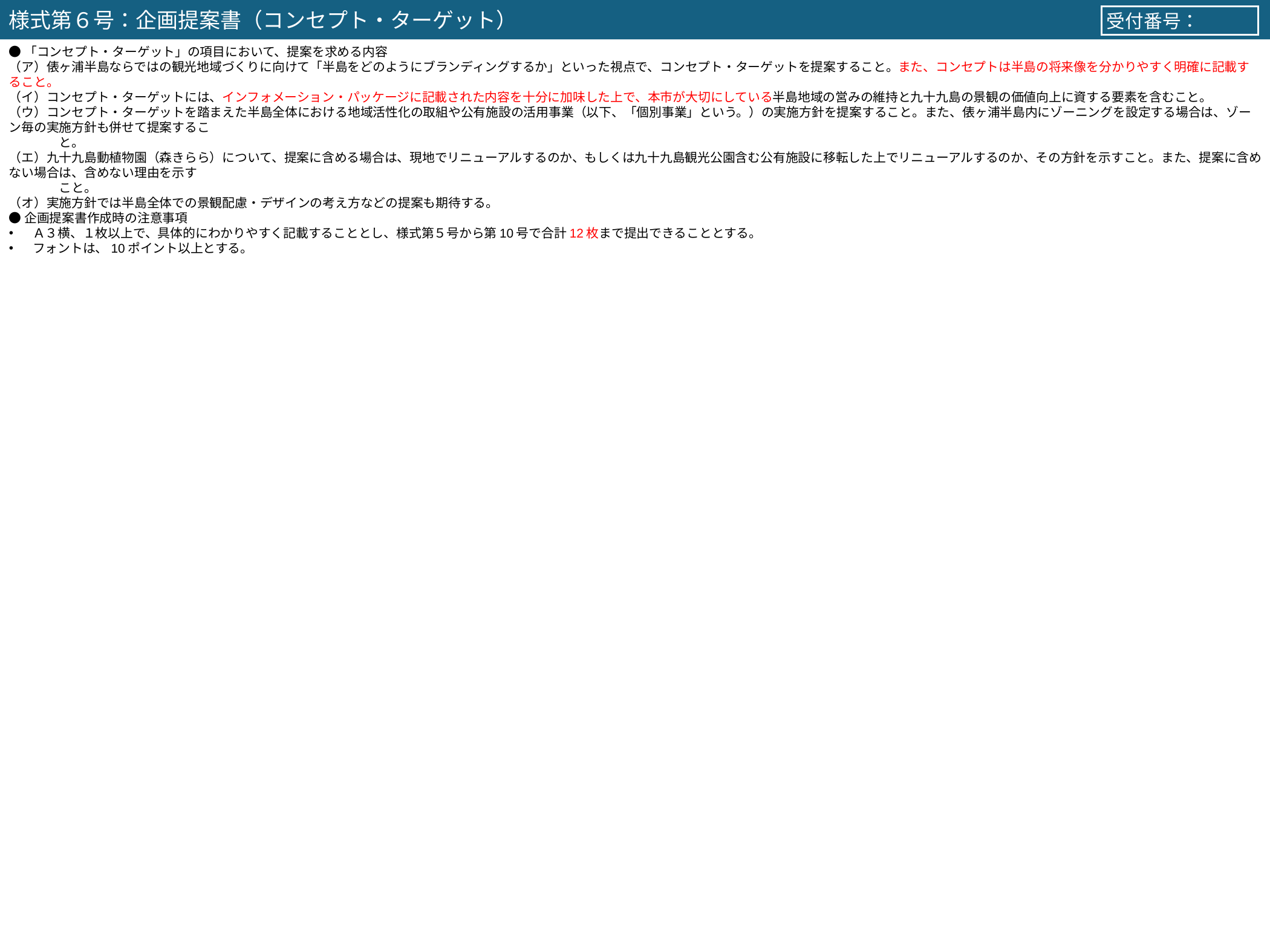

様式第６号：企画提案書（コンセプト・ターゲット）
受付番号：
●「コンセプト・ターゲット」の項目において、提案を求める内容
（ア）俵ヶ浦半島ならではの観光地域づくりに向けて「半島をどのようにブランディングするか」といった視点で、コンセプト・ターゲットを提案すること。また、コンセプトは半島の将来像を分かりやすく明確に記載すること。
（イ）コンセプト・ターゲットには、インフォメーション・パッケージに記載された内容を十分に加味した上で、本市が大切にしている半島地域の営みの維持と九十九島の景観の価値向上に資する要素を含むこと。
（ウ）コンセプト・ターゲットを踏まえた半島全体における地域活性化の取組や公有施設の活用事業（以下、「個別事業」という。）の実施方針を提案すること。また、俵ヶ浦半島内にゾーニングを設定する場合は、ゾーン毎の実施方針も併せて提案するこ
　　　　と。
（エ）九十九島動植物園（森きらら）について、提案に含める場合は、現地でリニューアルするのか、もしくは九十九島観光公園含む公有施設に移転した上でリニューアルするのか、その方針を示すこと。また、提案に含めない場合は、含めない理由を示す
　　　　こと。
（オ）実施方針では半島全体での景観配慮・デザインの考え方などの提案も期待する。
●企画提案書作成時の注意事項
Ａ３横、１枚以上で、具体的にわかりやすく記載することとし、様式第５号から第10号で合計12枚まで提出できることとする。
フォントは、10ポイント以上とする。